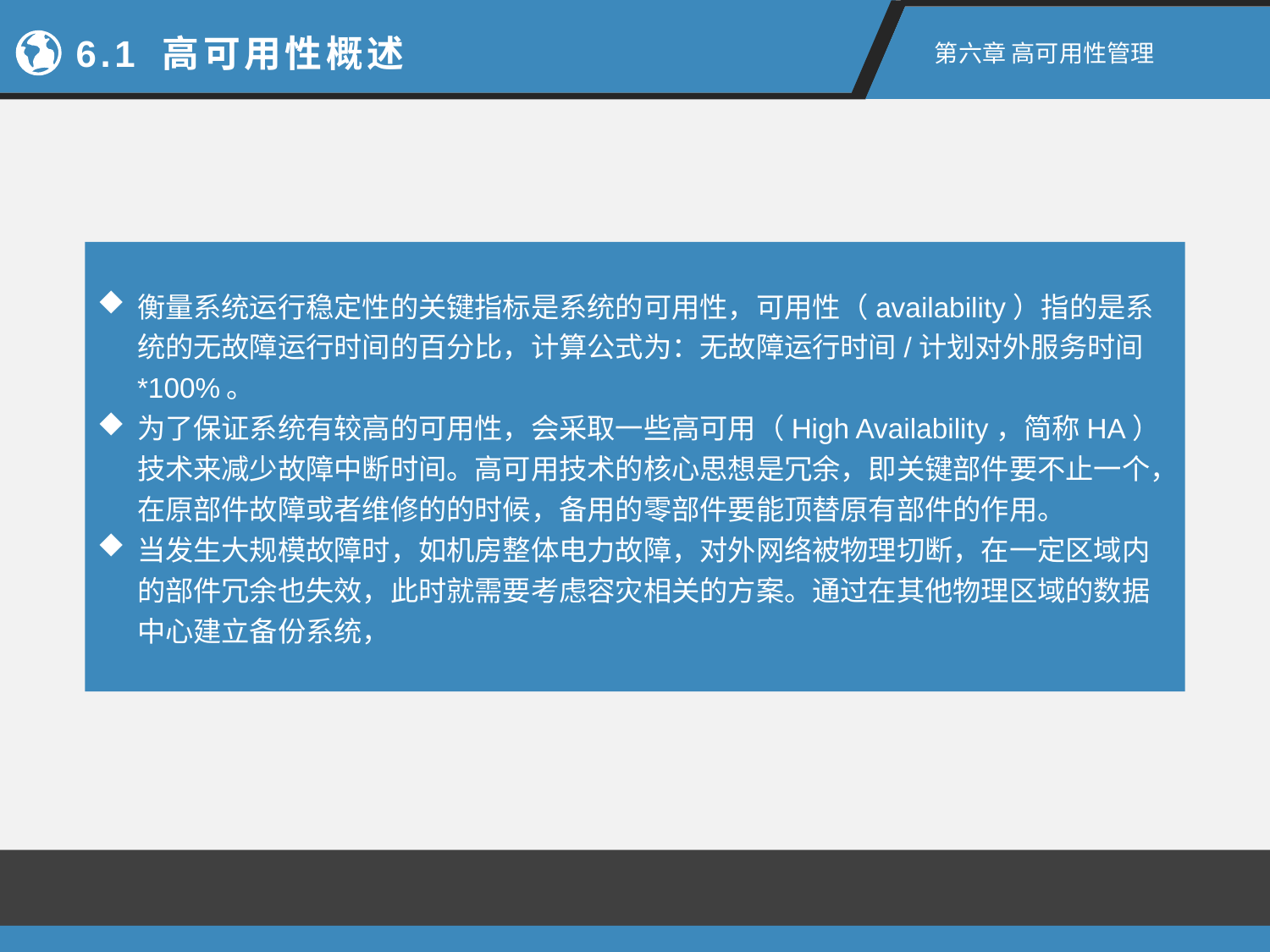

6.1 高可用性概述

第六章 高可用性管理
衡量系统运行稳定性的关键指标是系统的可用性，可用性（availability）指的是系统的无故障运行时间的百分比，计算公式为：无故障运行时间/计划对外服务时间*100%。
为了保证系统有较高的可用性，会采取一些高可用（High Availability，简称HA）技术来减少故障中断时间。高可用技术的核心思想是冗余，即关键部件要不止一个，在原部件故障或者维修的的时候，备用的零部件要能顶替原有部件的作用。
当发生大规模故障时，如机房整体电力故障，对外网络被物理切断，在一定区域内的部件冗余也失效，此时就需要考虑容灾相关的方案。通过在其他物理区域的数据中心建立备份系统，